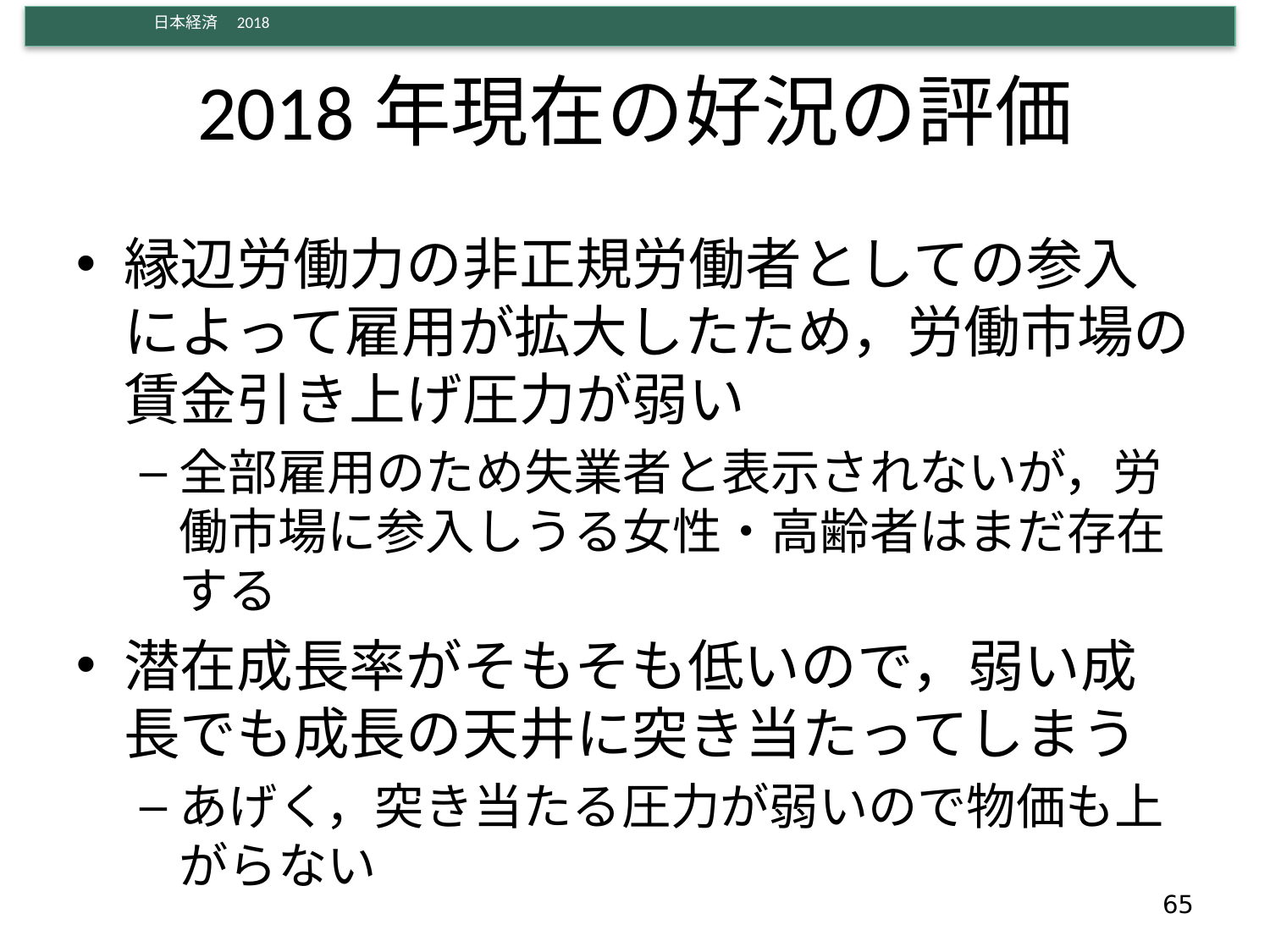

# 2018年現在の好況の評価
縁辺労働力の非正規労働者としての参入によって雇用が拡大したため，労働市場の賃金引き上げ圧力が弱い
全部雇用のため失業者と表示されないが，労働市場に参入しうる女性・高齢者はまだ存在する
潜在成長率がそもそも低いので，弱い成長でも成長の天井に突き当たってしまう
あげく，突き当たる圧力が弱いので物価も上がらない
65